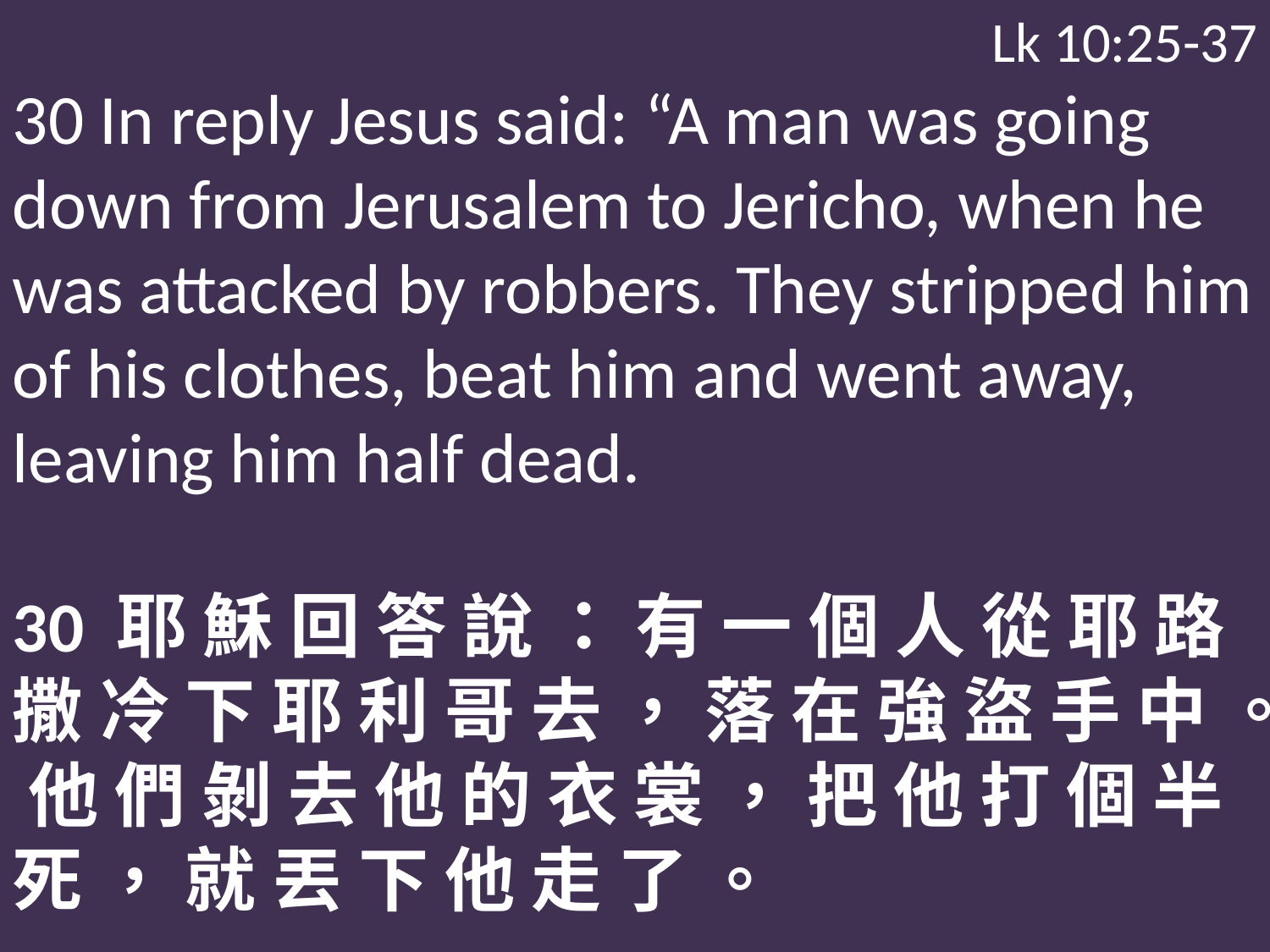

Lk 10:25-37
30 In reply Jesus said: “A man was going down from Jerusalem to Jericho, when he was attacked by robbers. They stripped him of his clothes, beat him and went away, leaving him half dead.

30 耶 穌 回 答 說 ： 有 一 個 人 從 耶 路 撒 冷 下 耶 利 哥 去 ， 落 在 強 盜 手 中 。 他 們 剝 去 他 的 衣 裳 ， 把 他 打 個 半 死 ， 就 丟 下 他 走 了 。